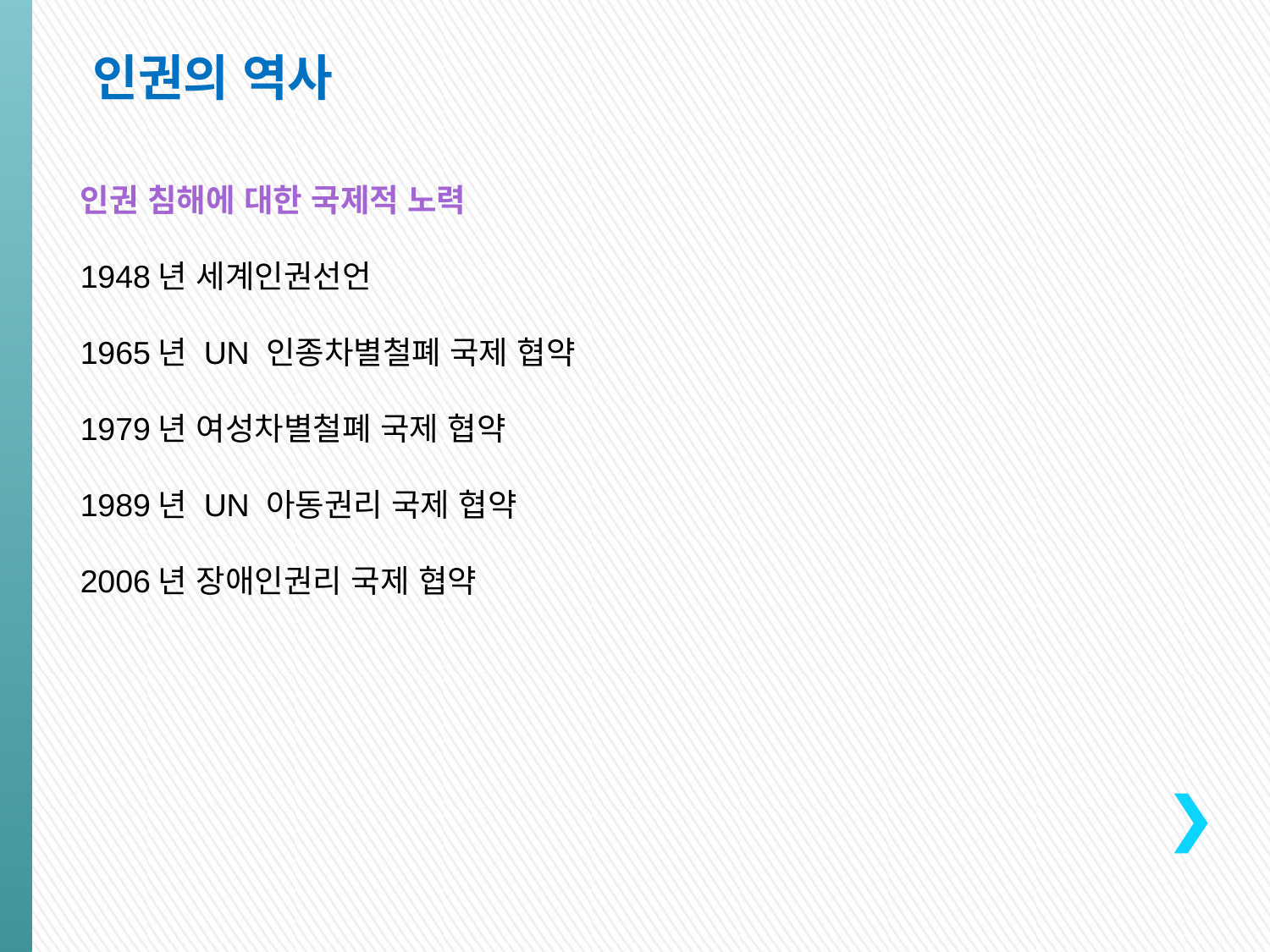

인권의 역사

인권 침해에 대한 국제적 노력

1948년 세계인권선언

1965년 UN 인종차별철폐 국제 협약

1979년 여성차별철폐 국제 협약

1989년 UN 아동권리 국제 협약

2006년 장애인권리 국제 협약